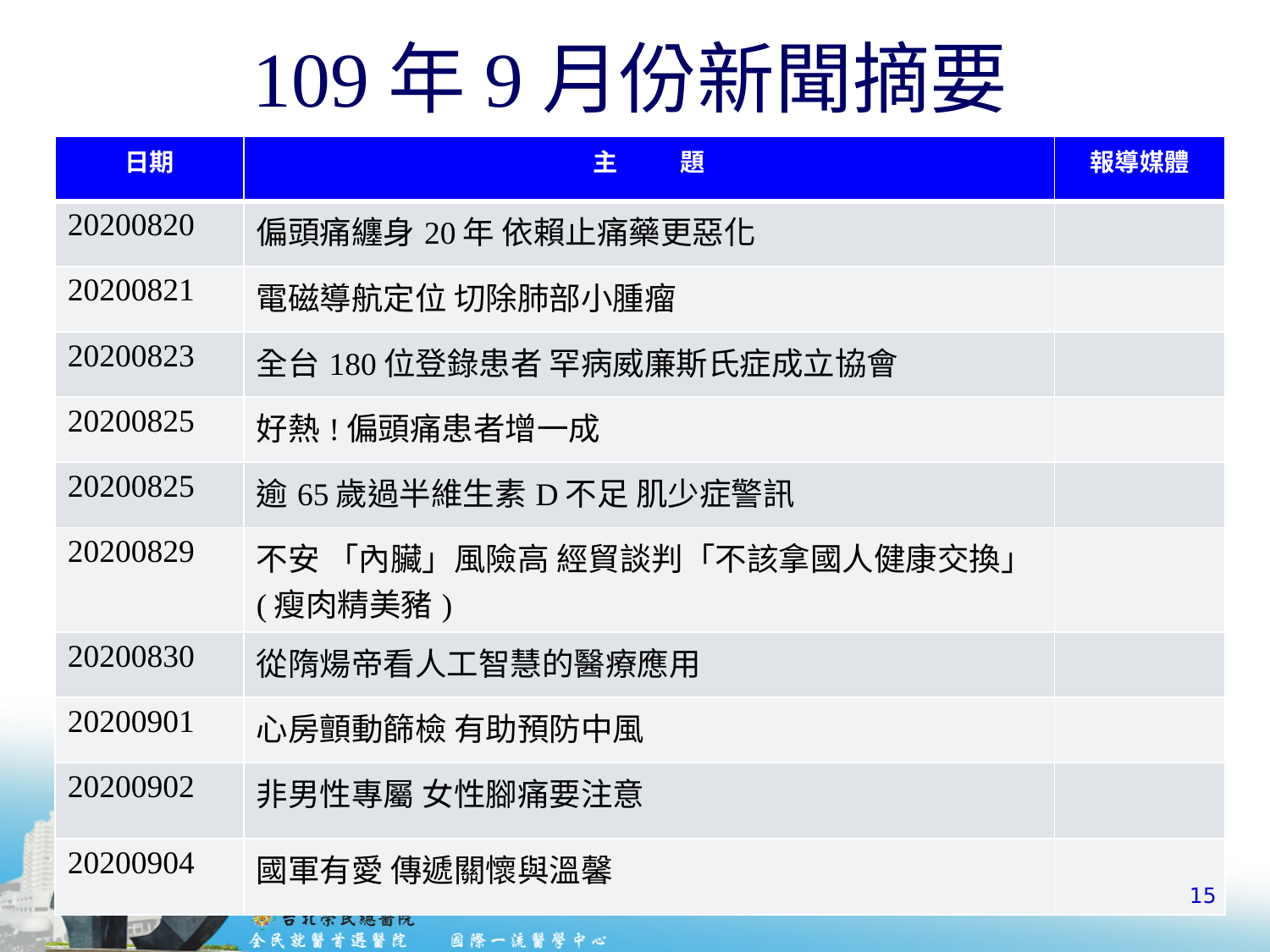

# 109年9月份新聞摘要
| 日期 | 主 題 | 報導媒體 |
| --- | --- | --- |
| 20200820 | 偏頭痛纏身20年 依賴止痛藥更惡化 |  |
| 20200821 | 電磁導航定位 切除肺部小腫瘤 |  |
| 20200823 | 全台180位登錄患者 罕病威廉斯氏症成立協會 |  |
| 20200825 | 好熱!偏頭痛患者增一成 |  |
| 20200825 | 逾65歲過半維生素D不足 肌少症警訊 |  |
| 20200829 | 不安 「內臟」風險高 經貿談判「不該拿國人健康交換」(瘦肉精美豬) |  |
| 20200830 | 從隋煬帝看人工智慧的醫療應用 |  |
| 20200901 | 心房顫動篩檢 有助預防中風 |  |
| 20200902 | 非男性專屬 女性腳痛要注意 |  |
| 20200904 | 國軍有愛 傳遞關懷與溫馨 |  |
15